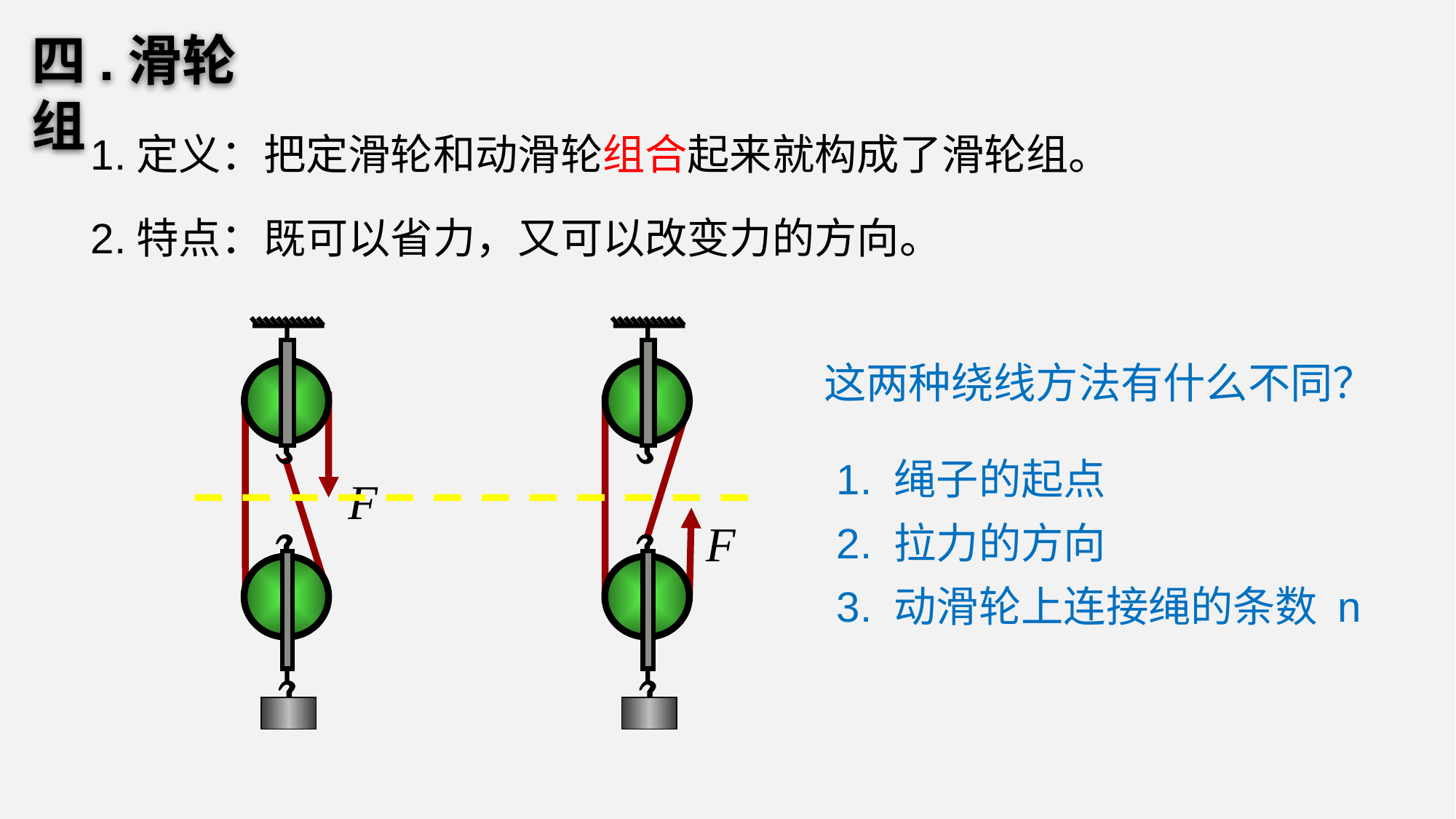

四.滑轮组
1.定义：把定滑轮和动滑轮组合起来就构成了滑轮组。
2.特点：既可以省力，又可以改变力的方向。

F

F

这两种绕线方法有什么不同？
1. 绳子的起点
2. 拉力的方向
3. 动滑轮上连接绳的条数 n